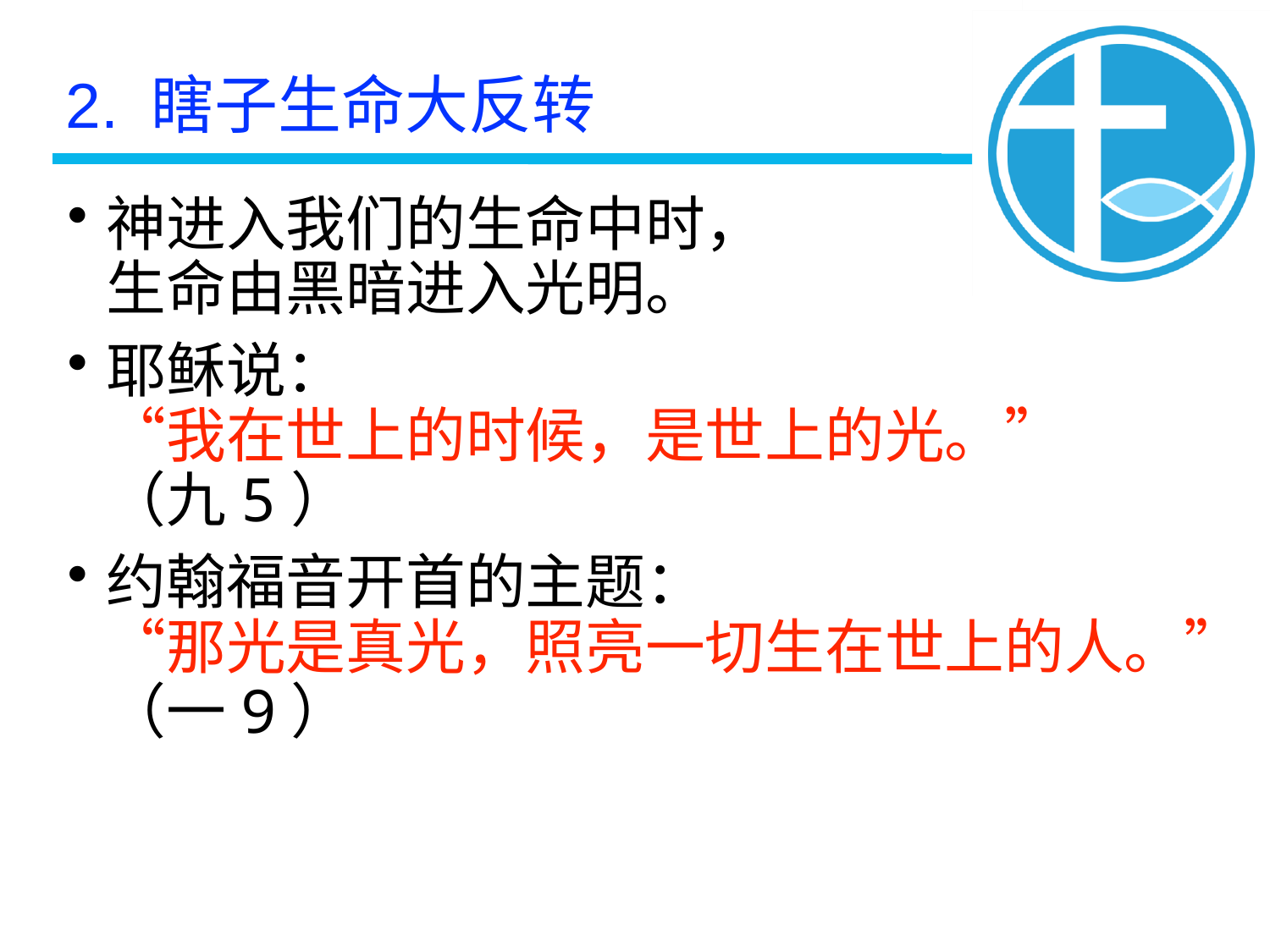

2. 瞎子生命大反转
神进入我们的生命中时，
生命由黑暗进入光明。
耶稣说：
“我在世上的时候，是世上的光。”
（九5）
约翰福音开首的主题：
“那光是真光，照亮一切生在世上的人。”（一9）